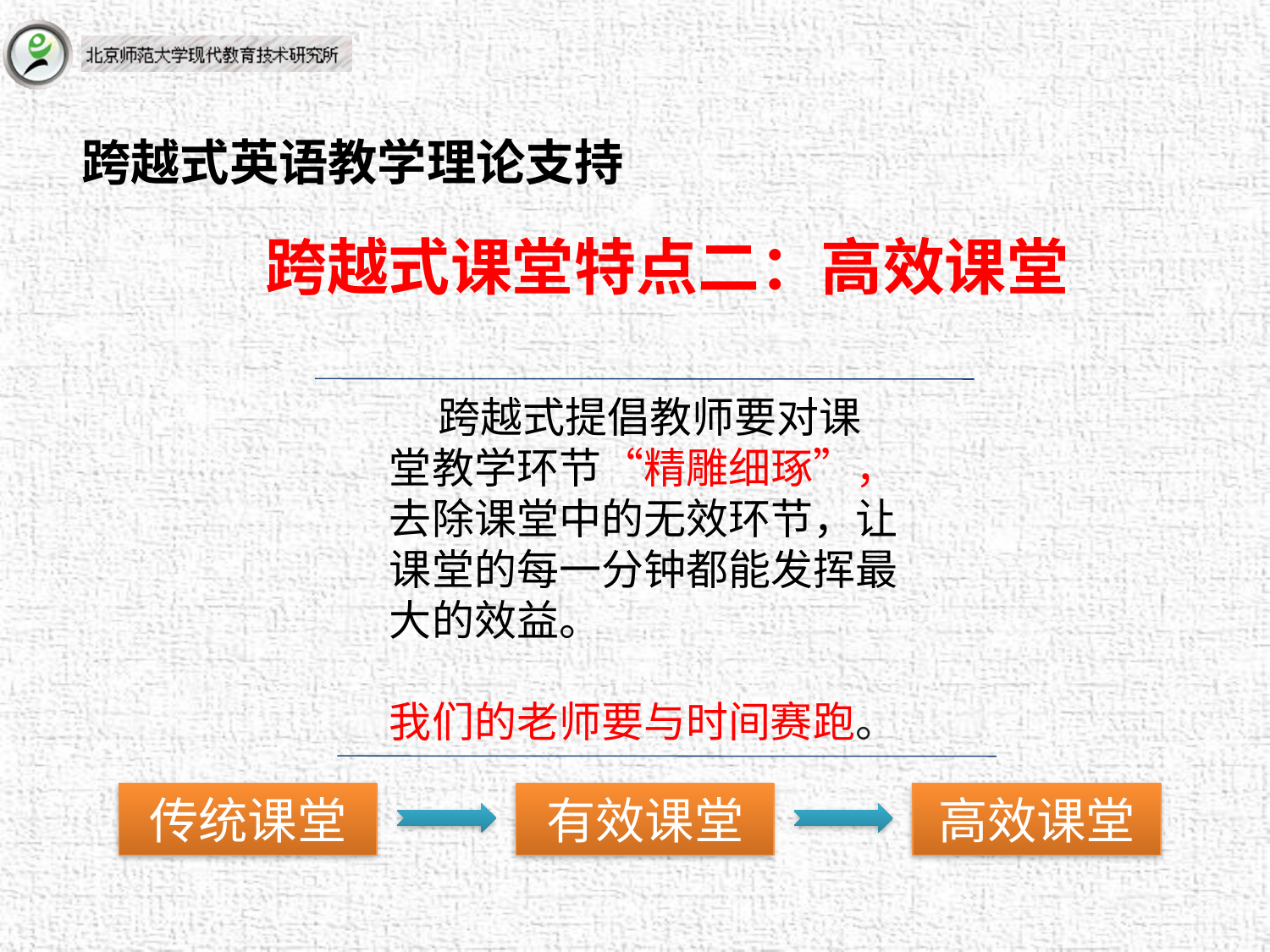

# 跨越式英语教学理论支持
跨越式课堂特点二：高效课堂
    跨越式提倡教师要对课堂教学环节“精雕细琢”，去除课堂中的无效环节，让课堂的每一分钟都能发挥最大的效益。

我们的老师要与时间赛跑。
传统课堂
有效课堂
高效课堂